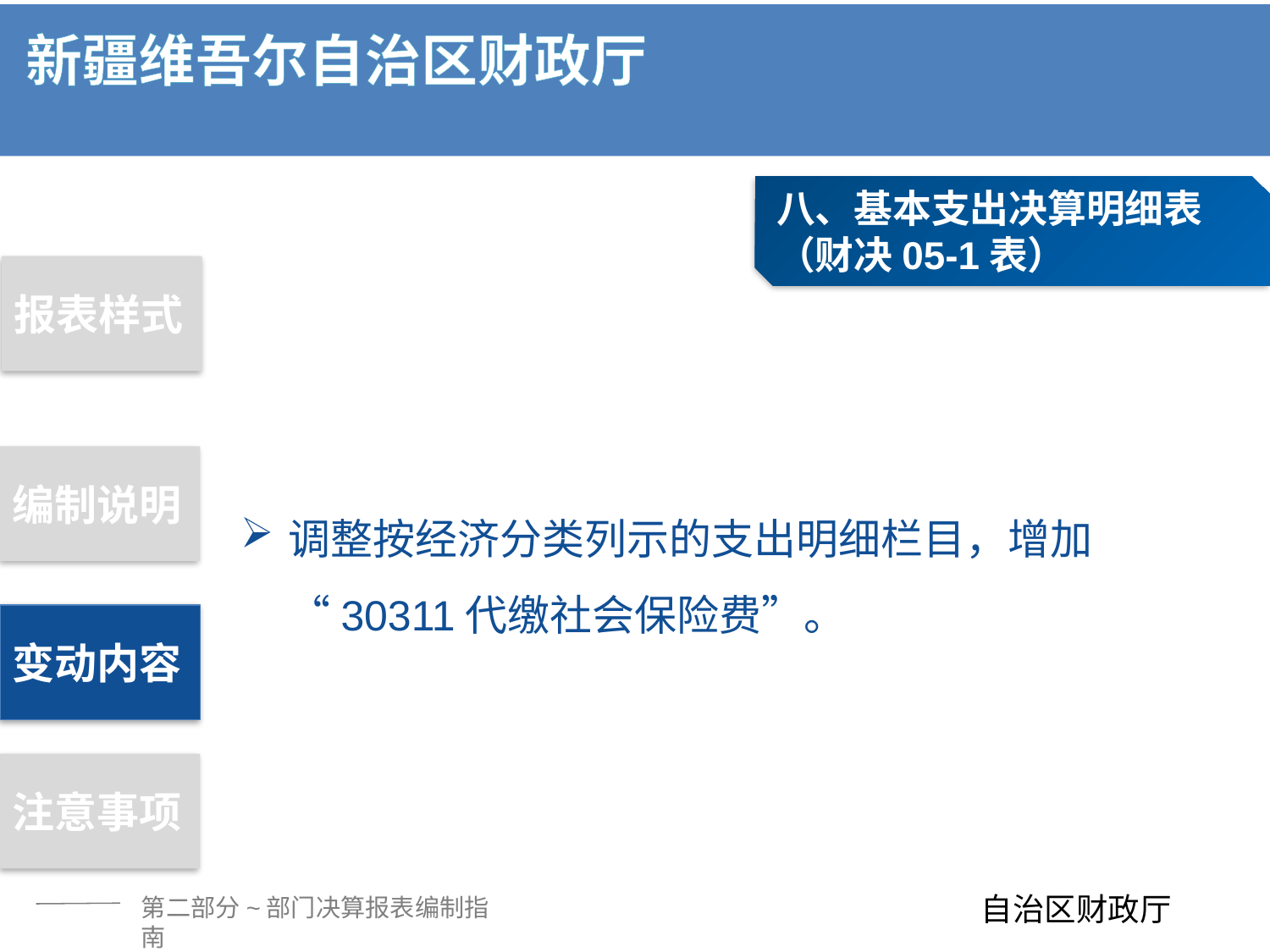

八、基本支出决算明细表
（财决05-1表）
报表样式

调整按经济分类列示的支出明细栏目，增加“30311代缴社会保险费”。
编制说明
变动内容
注意事项
第二部分~部门决算报表编制指南
51